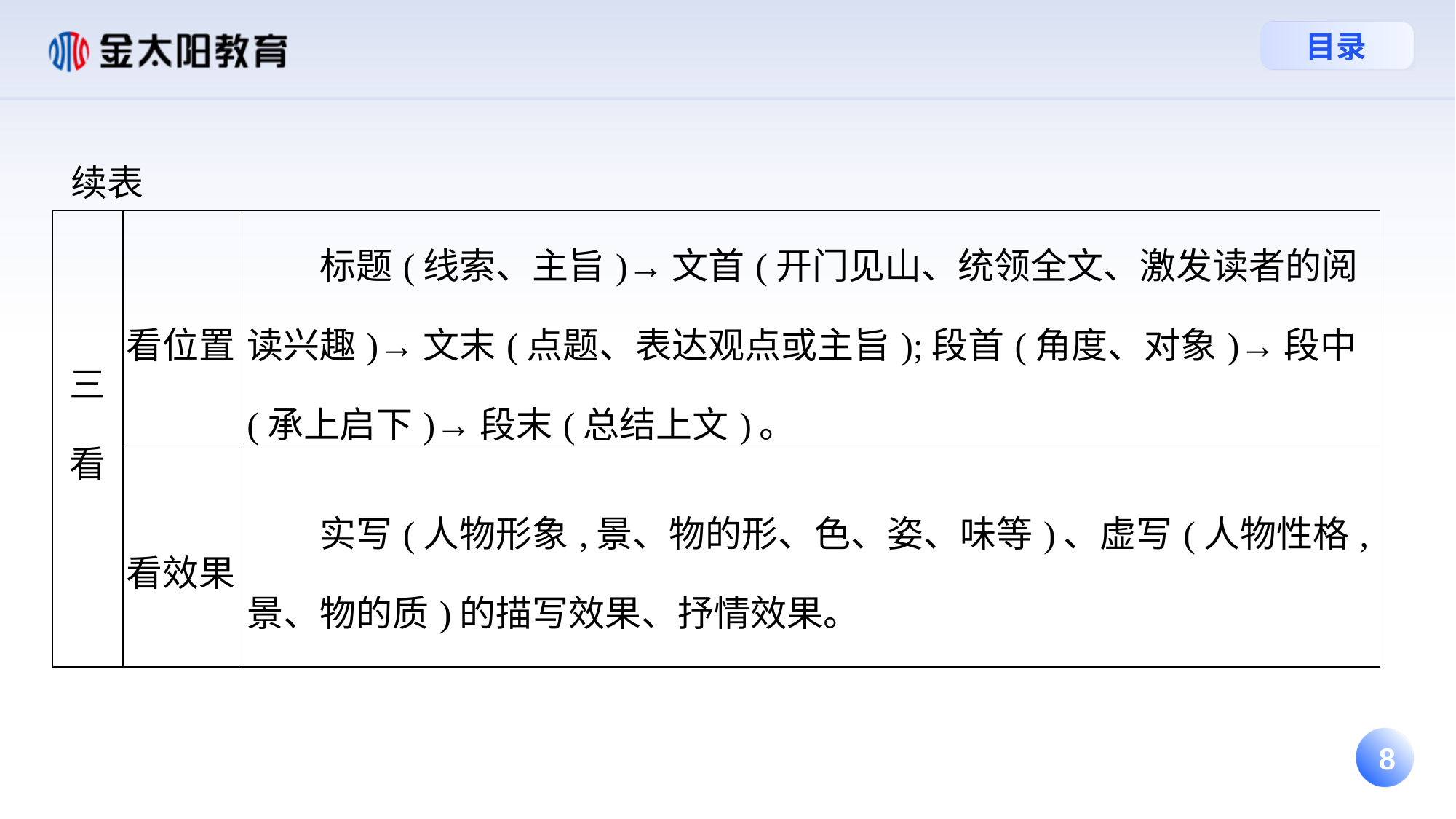

续表

| 三看 | 看位置 | 标题(线索、主旨)→文首(开门见山、统领全文、激发读者的阅读兴趣)→文末(点题、表达观点或主旨);段首(角度、对象)→段中(承上启下)→段末(总结上文)。 |
| --- | --- | --- |
|  | 看效果 | 实写(人物形象,景、物的形、色、姿、味等)、虚写(人物性格,景、物的质)的描写效果、抒情效果。 |